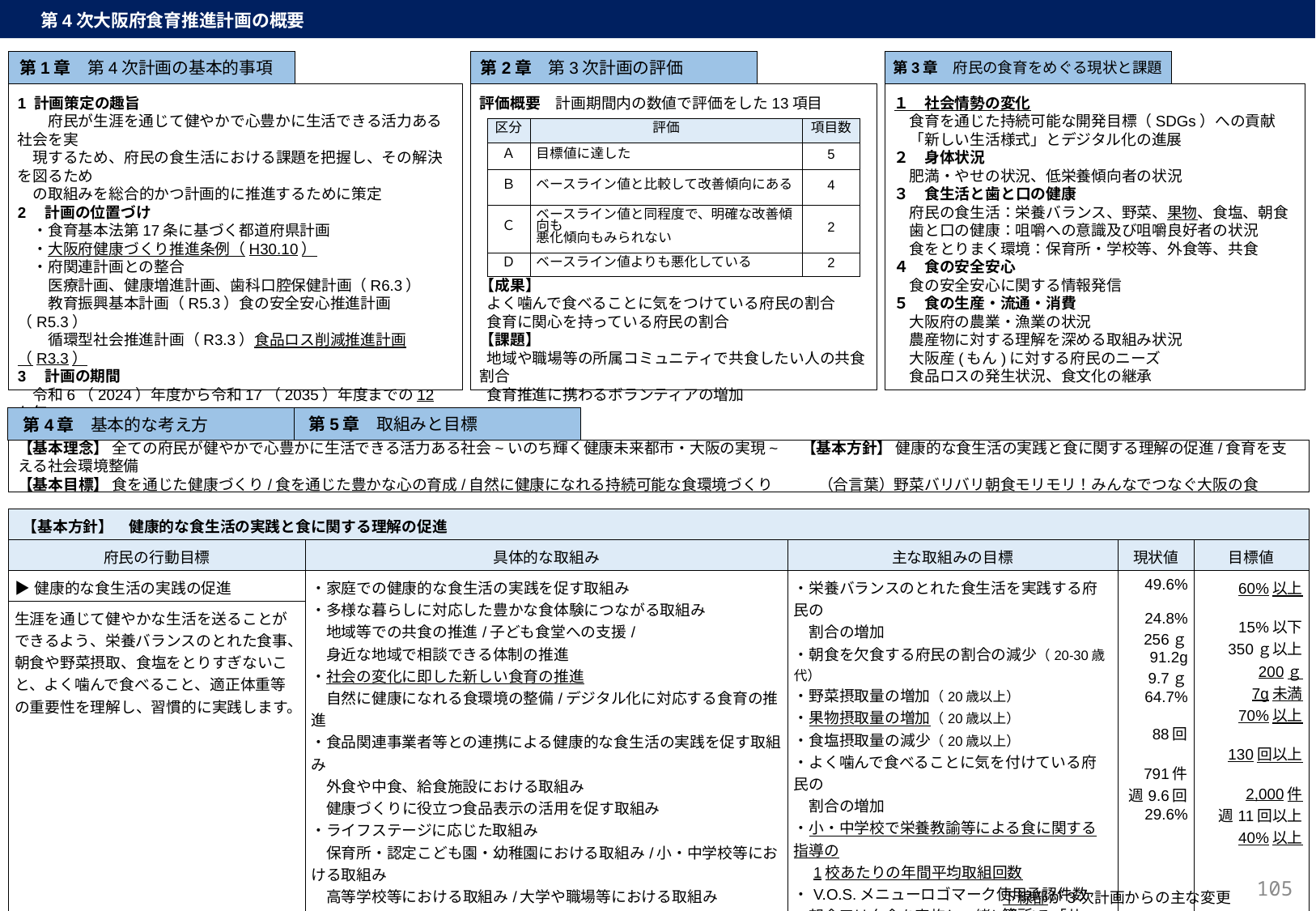

第4次大阪府食育推進計画の概要

  第1章　第4次計画の基本的事項
1 計画策定の趣旨
　　府民が生涯を通じて健やかで心豊かに生活できる活力ある社会を実
　現するため、府民の食生活における課題を把握し、その解決を図るため
　の取組みを総合的かつ計画的に推進するために策定
2　計画の位置づけ
　・食育基本法第17条に基づく都道府県計画
　・大阪府健康づくり推進条例（H30.10）
　・府関連計画との整合
　　医療計画、健康増進計画、歯科口腔保健計画（R6.3）
　　教育振興基本計画（R5.3）食の安全安心推進計画（R5.3）
　　循環型社会推進計画（R3.3）食品ロス削減推進計画（R3.3）
3　計画の期間
　令和6（2024）年度から令和17（2035）年度までの12か年
　中間評価を令和11（2029）年度、最終評価を令和17（2035）
　年度に実施予定
  第2章　第3次計画の評価
評価概要　計画期間内の数値で評価をした13項目

【成果】
 よく噛んで食べることに気をつけている府民の割合
 食育に関心を持っている府民の割合
【課題】
 地域や職場等の所属コミュニティで共食したい人の共食割合
 食育推進に携わるボランティアの増加
  第3章　府民の食育をめぐる現状と課題
１　社会情勢の変化
　食育を通じた持続可能な開発目標（SDGs）への貢献
　「新しい生活様式」とデジタル化の進展
２　身体状況
　肥満・やせの状況、低栄養傾向者の状況
３　食生活と歯と口の健康
　府民の食生活：栄養バランス、野菜、果物、食塩、朝食
　歯と口の健康：咀嚼への意識及び咀嚼良好者の状況
　食をとりまく環境：保育所・学校等、外食等、共食
４　食の安全安心
　食の安全安心に関する情報発信
５　食の生産・流通・消費
　大阪府の農業・漁業の状況
　農産物に対する理解を深める取組み状況
　大阪産(もん)に対する府民のニーズ
　食品ロスの発生状況、食文化の継承
| 区分 | 評価 | 項目数 |
| --- | --- | --- |
| Ａ | 目標値に達した | 5 |
| Ｂ | ベースライン値と比較して改善傾向にある | 4 |
| Ｃ | ベースライン値と同程度で、明確な改善傾向も 悪化傾向もみられない | 2 |
| Ｄ | ベースライン値よりも悪化している | 2 |
　第4章　基本的な考え方
　第5章　取組みと目標
【基本理念】 全ての府民が健やかで心豊かに生活できる活力ある社会~いのち輝く健康未来都市・大阪の実現~ 　【基本方針】 健康的な食生活の実践と食に関する理解の促進/食育を支える社会環境整備
【基本目標】 食を通じた健康づくり/食を通じた豊かな心の育成/自然に健康になれる持続可能な食環境づくり　　　（合言葉）野菜バリバリ朝食モリモリ！みんなでつなぐ大阪の食
| 【基本方針】　健康的な食生活の実践と食に関する理解の促進 |  |  |  |  |
| --- | --- | --- | --- | --- |
| 府民の行動目標 | 具体的な取組み | 主な取組みの目標 | 現状値 | 目標値 |
| ▶健康的な食生活の実践の促進 | ・家庭での健康的な食生活の実践を促す取組み ・多様な暮らしに対応した豊かな食体験につながる取組み 　地域等での共食の推進/子ども食堂への支援/ 　身近な地域で相談できる体制の推進 ・社会の変化に即した新しい食育の推進 　自然に健康になれる食環境の整備/デジタル化に対応する食育の推進 ・食品関連事業者等との連携による健康的な食生活の実践を促す取組み 　外食や中食、給食施設における取組み 　健康づくりに役立つ食品表示の活用を促す取組み ・ライフステージに応じた取組み 　保育所・認定こども園・幼稚園における取組み/小・中学校等における取組み 　高等学校等における取組み/大学や職場等における取組み 　高齢者の低栄養予防のための取組み 　/ライフコースアプローチを踏まえた取組み ・歯と口の健康づくりの取組み ・災害時に備えた食育の推進 | ・栄養バランスのとれた食生活を実践する府民の 　割合の増加 ・朝食を欠食する府民の割合の減少（20-30歳代） ・野菜摂取量の増加（20歳以上） ・果物摂取量の増加（20歳以上） ・食塩摂取量の減少（20歳以上） ・よく噛んで食べることに気を付けている府民の 　割合の増加 ・小・中学校で栄養教諭等による食に関する指導の 　1校あたりの年間平均取組回数 ・V.O.S.メニューロゴマーク使用承認件数 ・朝食又は夕食を家族と一緒に食べる「共食」の回数 ・地域や職場等の所属コミュニティで「共食」する割合 | 49.6% 24.8% 256ｇ 91.2g 9.7ｇ 64.7% 88回 791件 週9.6回 29.6% | 60%以上 15%以下 350ｇ以上 200ｇ 7g未満 70%以上 130回以上 2,000件 週11回以上 40%以上 |
| 生涯を通じて健やかな生活を送ることができるよう、栄養バランスのとれた食事、朝食や野菜摂取、食塩をとりすぎないこと、よく噛んで食べること、適正体重等の重要性を理解し、習慣的に実践します。 |  |  |  |  |
105
下線部が3次計画からの主な変更箇所